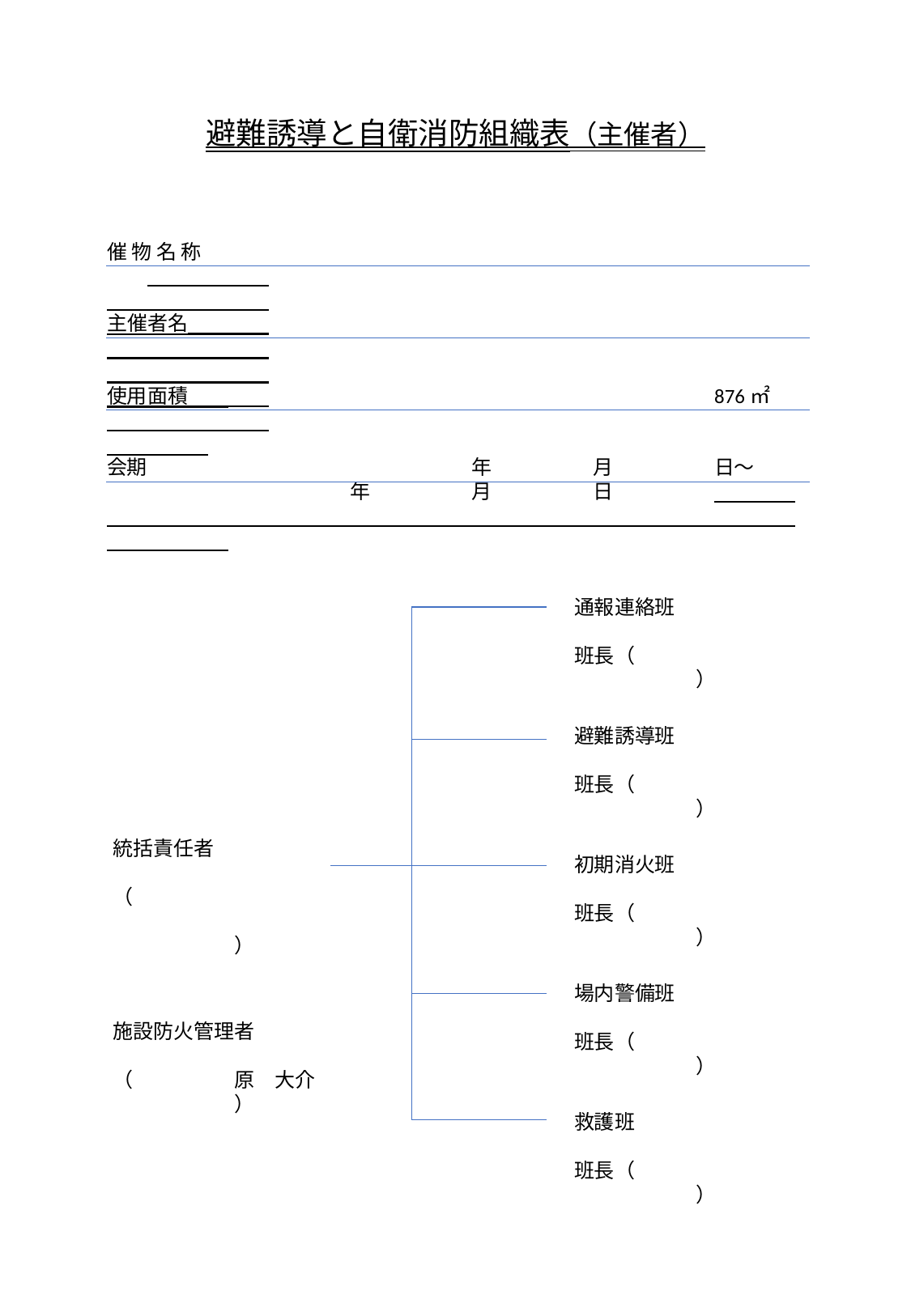

避難誘導と自衛消防組織表（主催者）
催 物 名 称
主催者名
使用面積					876㎡
会期			年	月	日～		年	月	日
通報連絡班

班長（		）
避難誘導班

班長（		）
統括責任者

（			）
初期消火班

班長（		）
場内警備班

班長（		）
施設防火管理者

（	原　大介	）
救護班

班長（		）